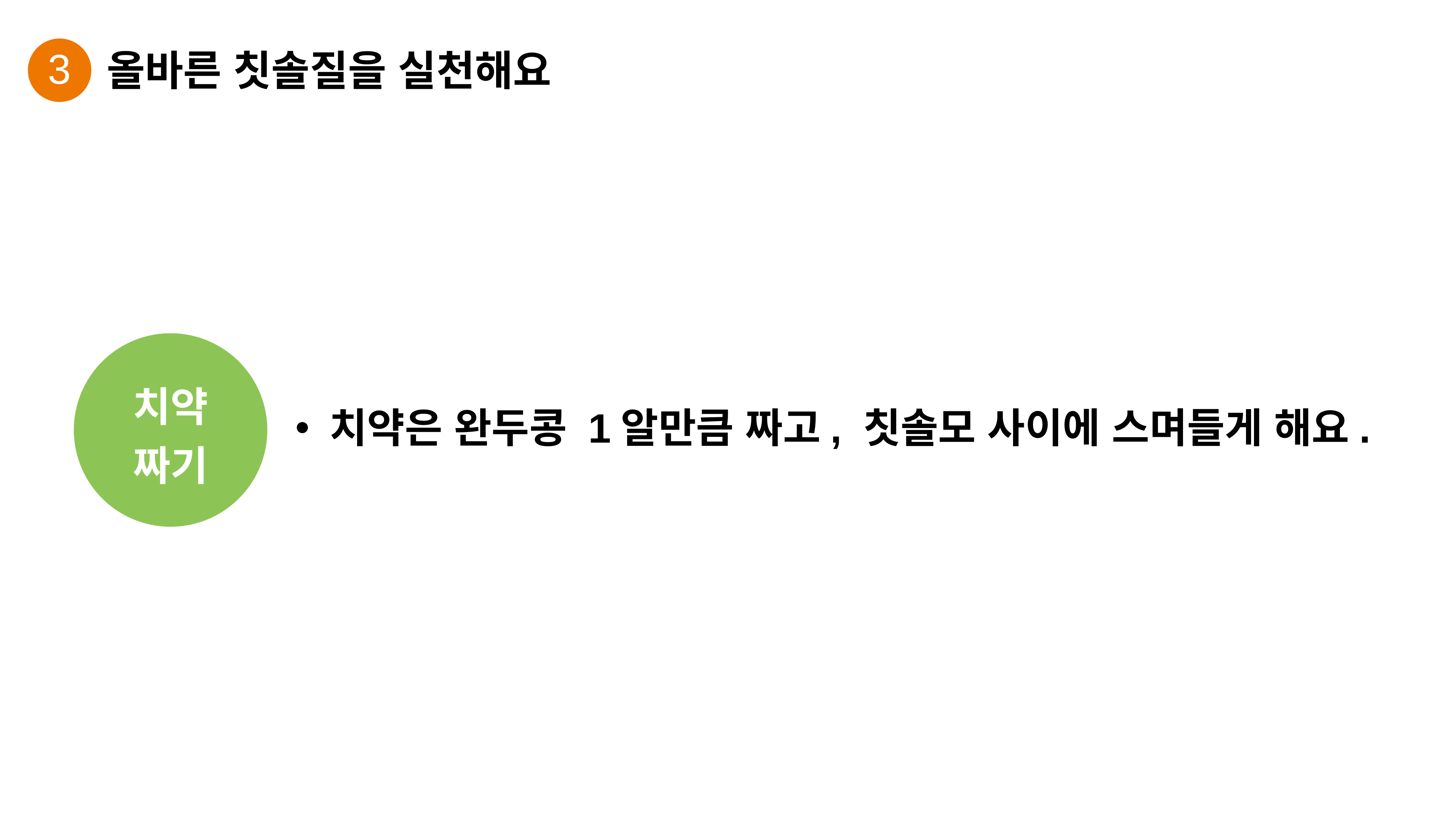

3
올바른 칫솔질을 실천해요

치약
짜기
치약은 완두콩 1알만큼 짜고, 칫솔모 사이에 스며들게 해요.